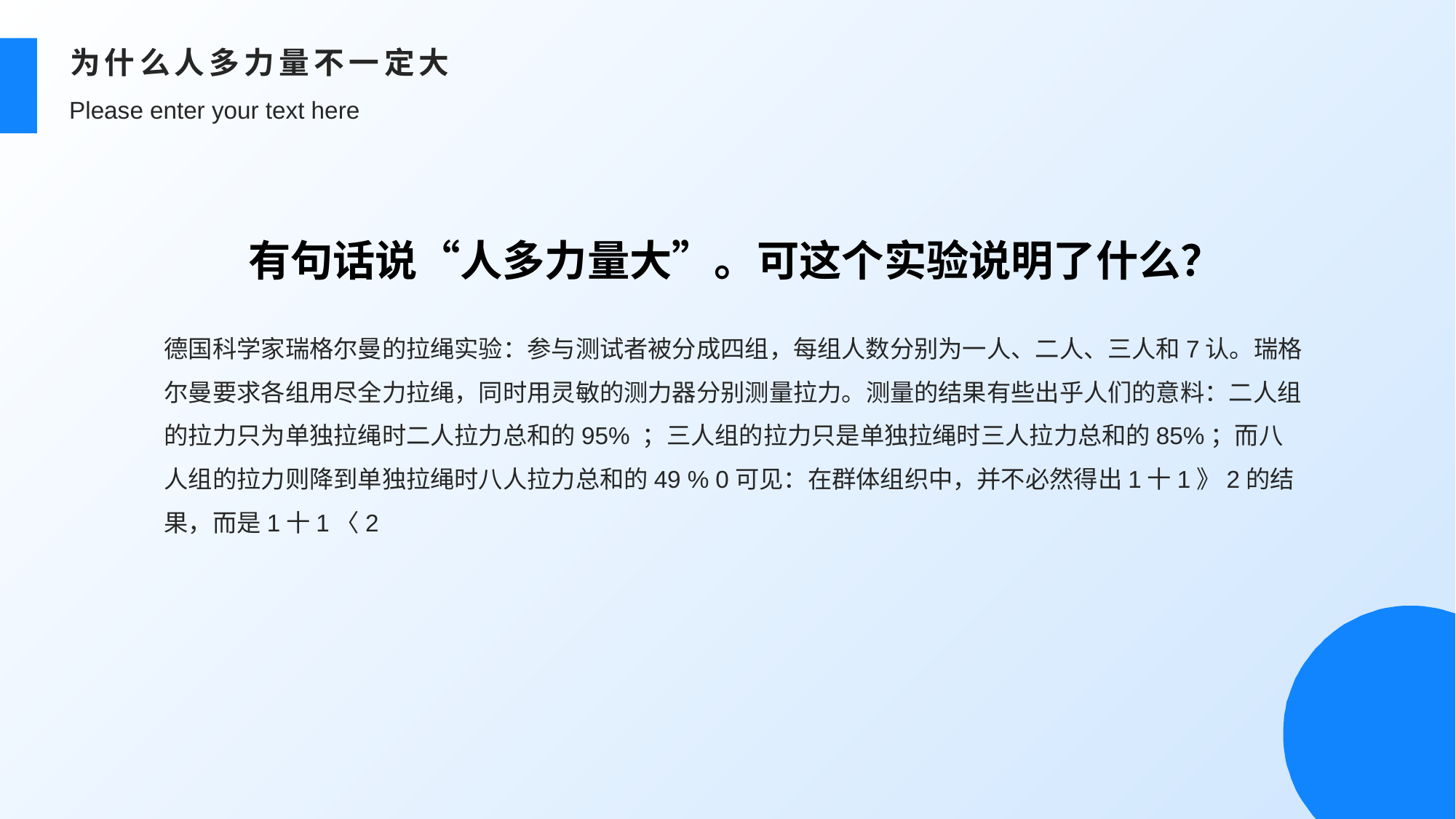

为什么人多力量不一定大
Please enter your text here
有句话说“人多力量大”。可这个实验说明了什么？
德国科学家瑞格尔曼的拉绳实验：参与测试者被分成四组，每组人数分别为一人、二人、三人和7认。瑞格尔曼要求各组用尽全力拉绳，同时用灵敏的测力器分别测量拉力。测量的结果有些出乎人们的意料：二人组的拉力只为单独拉绳时二人拉力总和的95% ；三人组的拉力只是单独拉绳时三人拉力总和的85%；而八人组的拉力则降到单独拉绳时八人拉力总和的49 % 0可见：在群体组织中，并不必然得出1十1》2的结果，而是1十1〈2